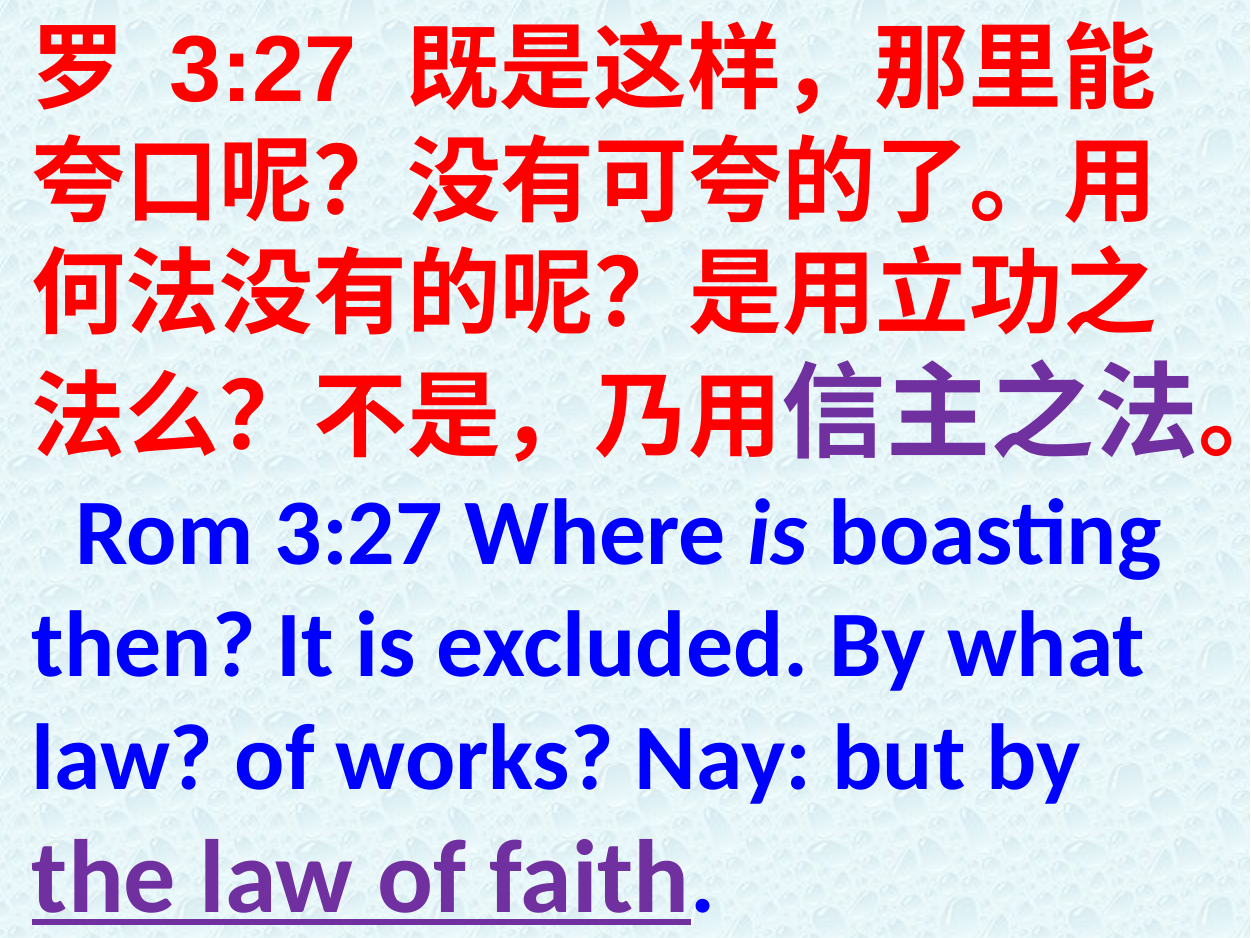

罗 3:27 既是这样，那里能夸口呢？没有可夸的了。用何法没有的呢？是用立功之法么？不是，乃用信主之法。 Rom 3:27 Where is boasting then? It is excluded. By what law? of works? Nay: but by the law of faith.